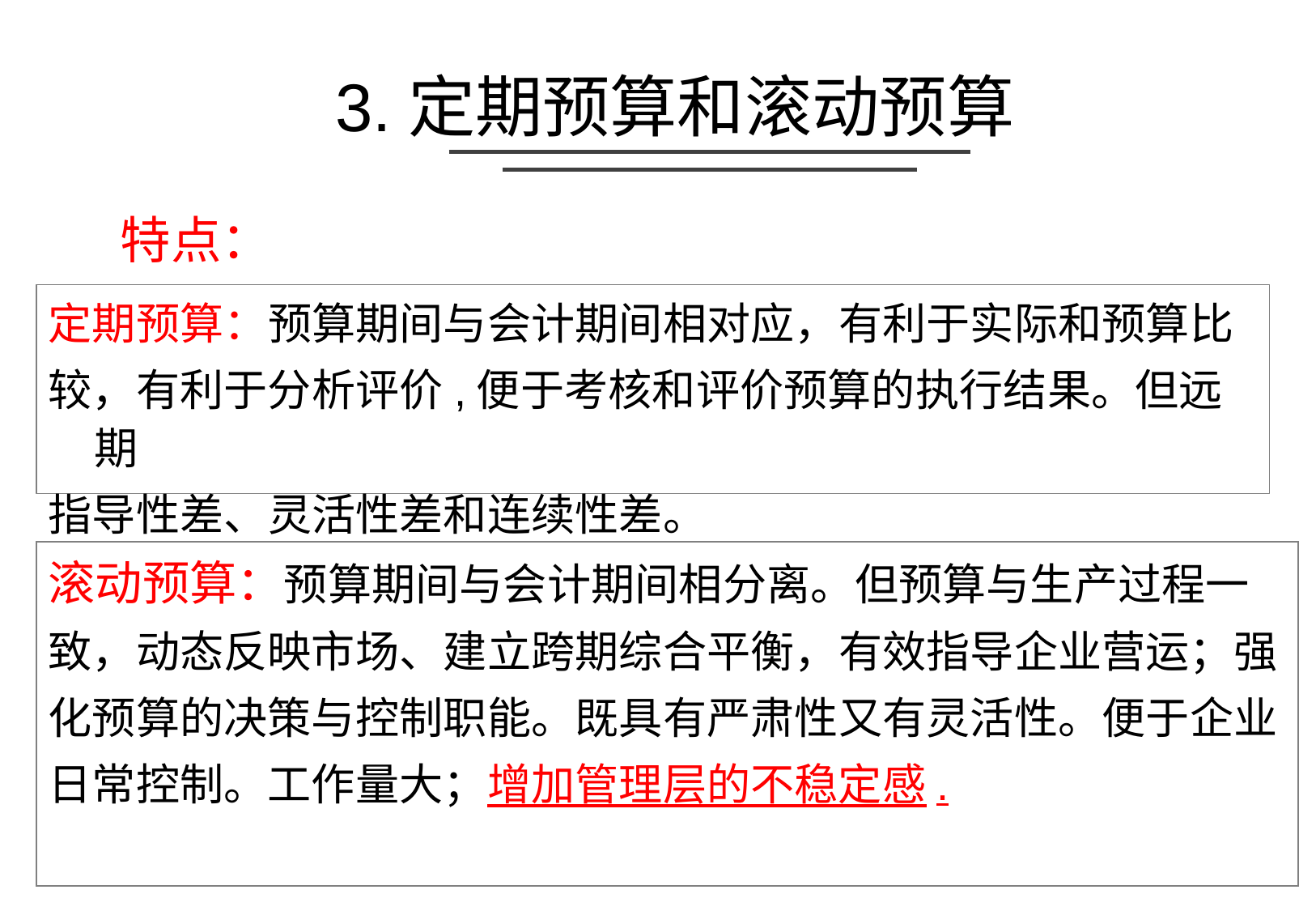

# 3.定期预算和滚动预算
特点：
定期预算：预算期间与会计期间相对应，有利于实际和预算比
较，有利于分析评价,便于考核和评价预算的执行结果。但远期
指导性差、灵活性差和连续性差。

滚动预算：预算期间与会计期间相分离。但预算与生产过程一
致，动态反映市场、建立跨期综合平衡，有效指导企业营运；强
化预算的决策与控制职能。既具有严肃性又有灵活性。便于企业
日常控制。工作量大；增加管理层的不稳定感.